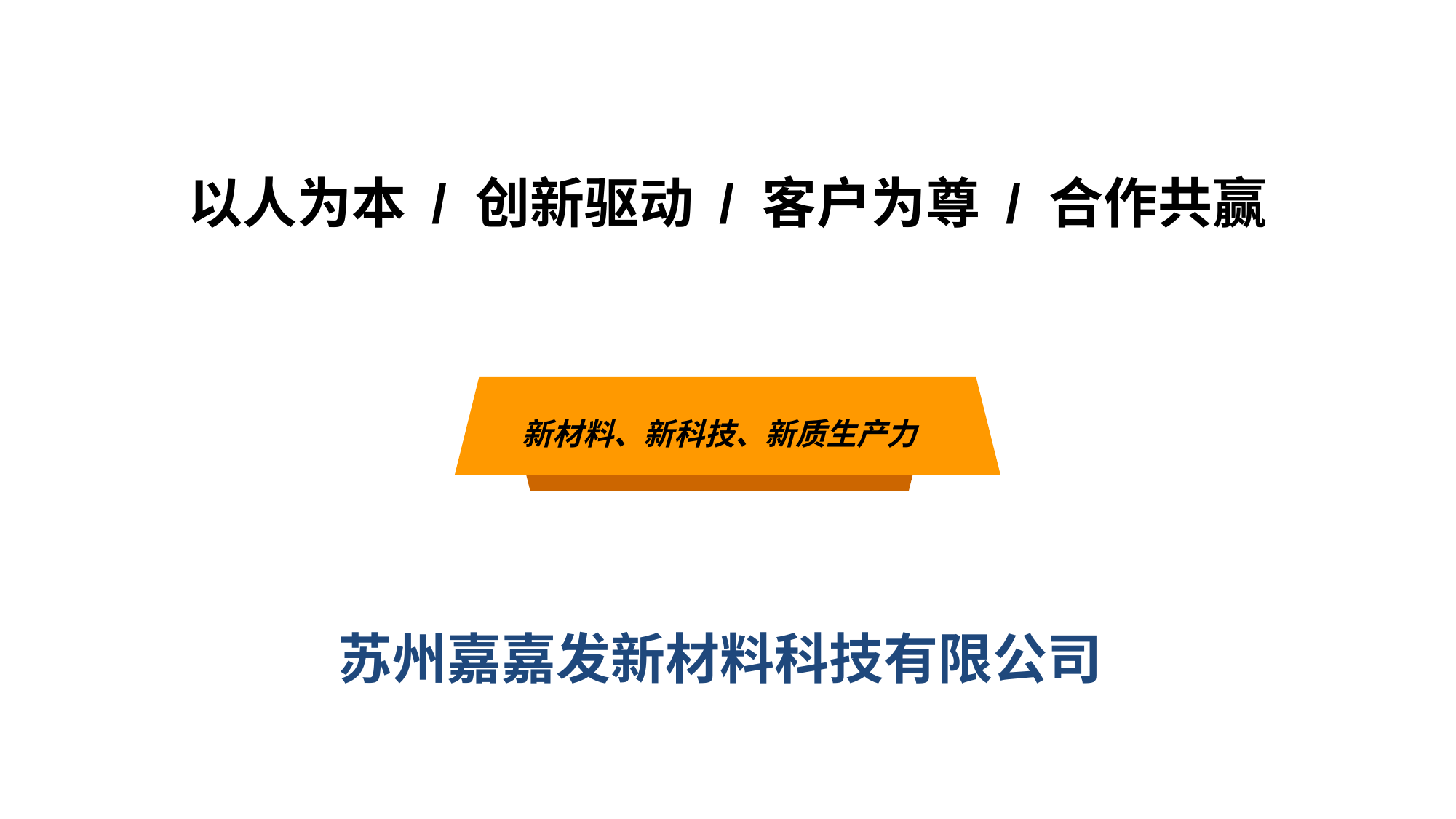

以人为本 / 创新驱动 / 客户为尊 / 合作共赢

新材料、新科技、新质生产力

苏州嘉嘉发新材料科技有限公司